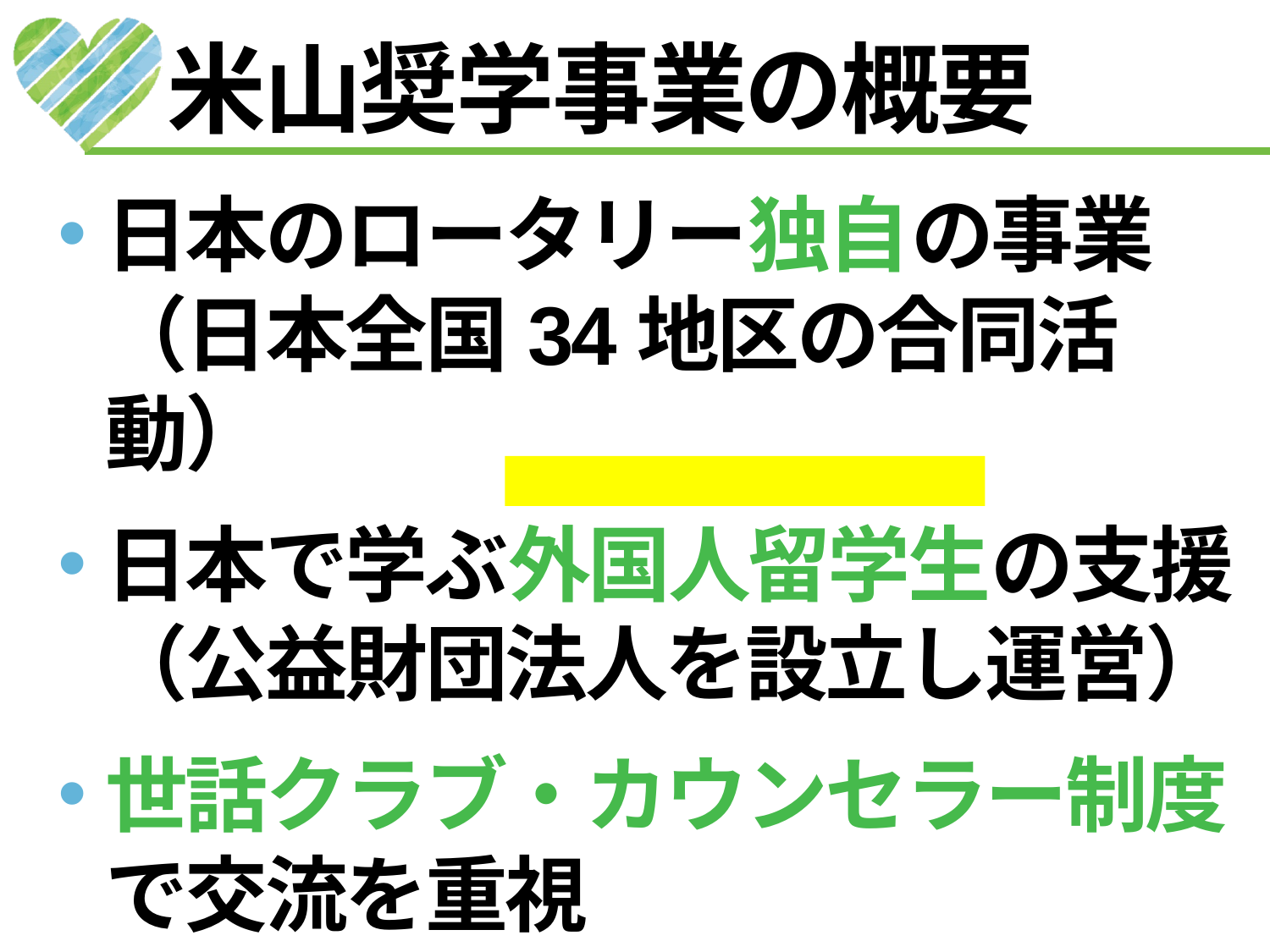

# 米山奨学事業の概要
日本のロータリー独自の事業
（日本全国34地区の合同活動）
日本で学ぶ外国人留学生の支援
（公益財団法人を設立し運営）
世話クラブ・カウンセラー制度
で交流を重視